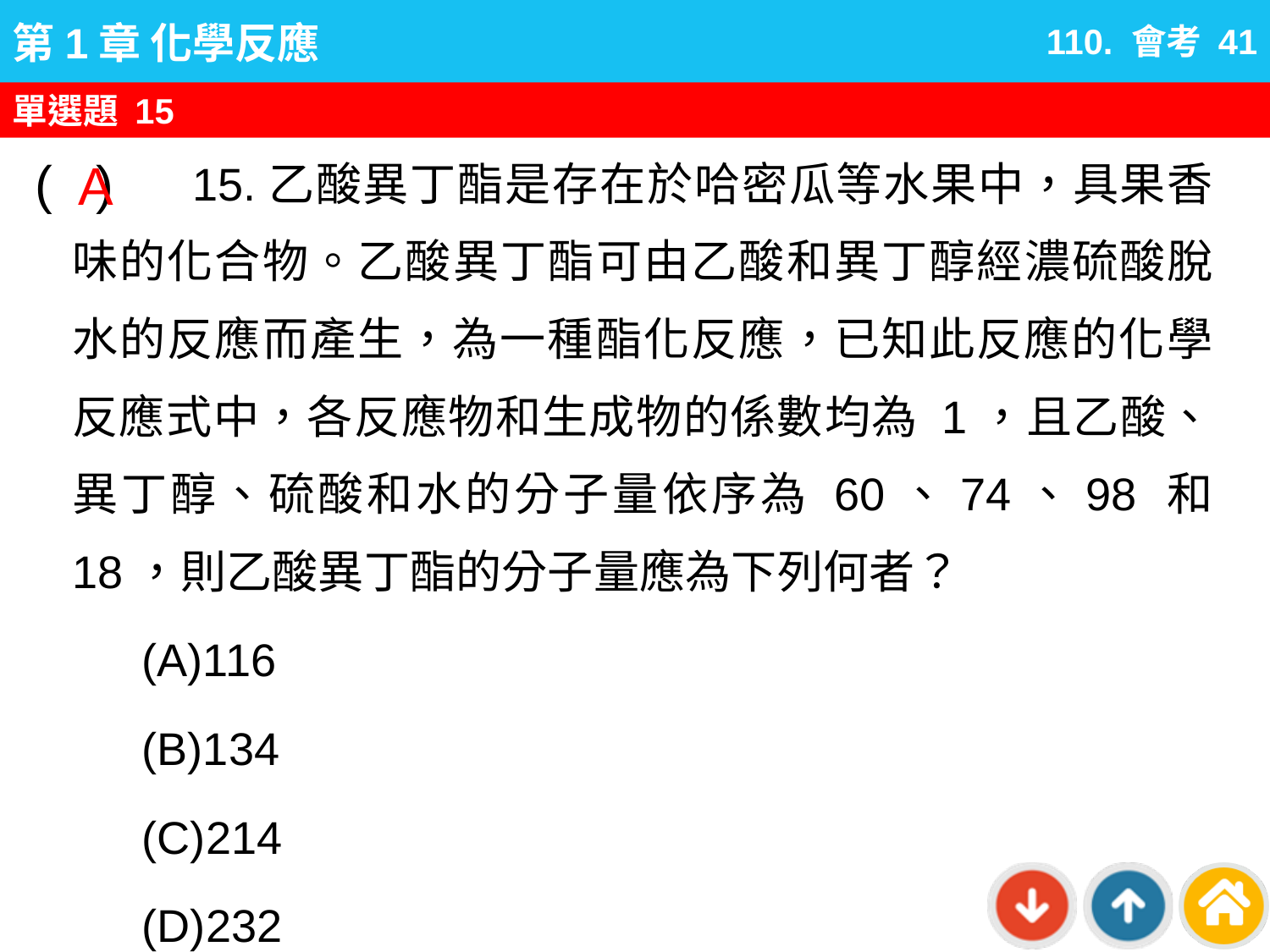

110. 會考 41
單選題 15
A
15.乙酸異丁酯是存在於哈密瓜等水果中，具果香味的化合物。乙酸異丁酯可由乙酸和異丁醇經濃硫酸脫水的反應而產生，為一種酯化反應，已知此反應的化學反應式中，各反應物和生成物的係數均為 1，且乙酸、異丁醇、硫酸和水的分子量依序為 60、74、98 和 18，則乙酸異丁酯的分子量應為下列何者？
(   )
(A)116
(B)134
(C)214
(D)232